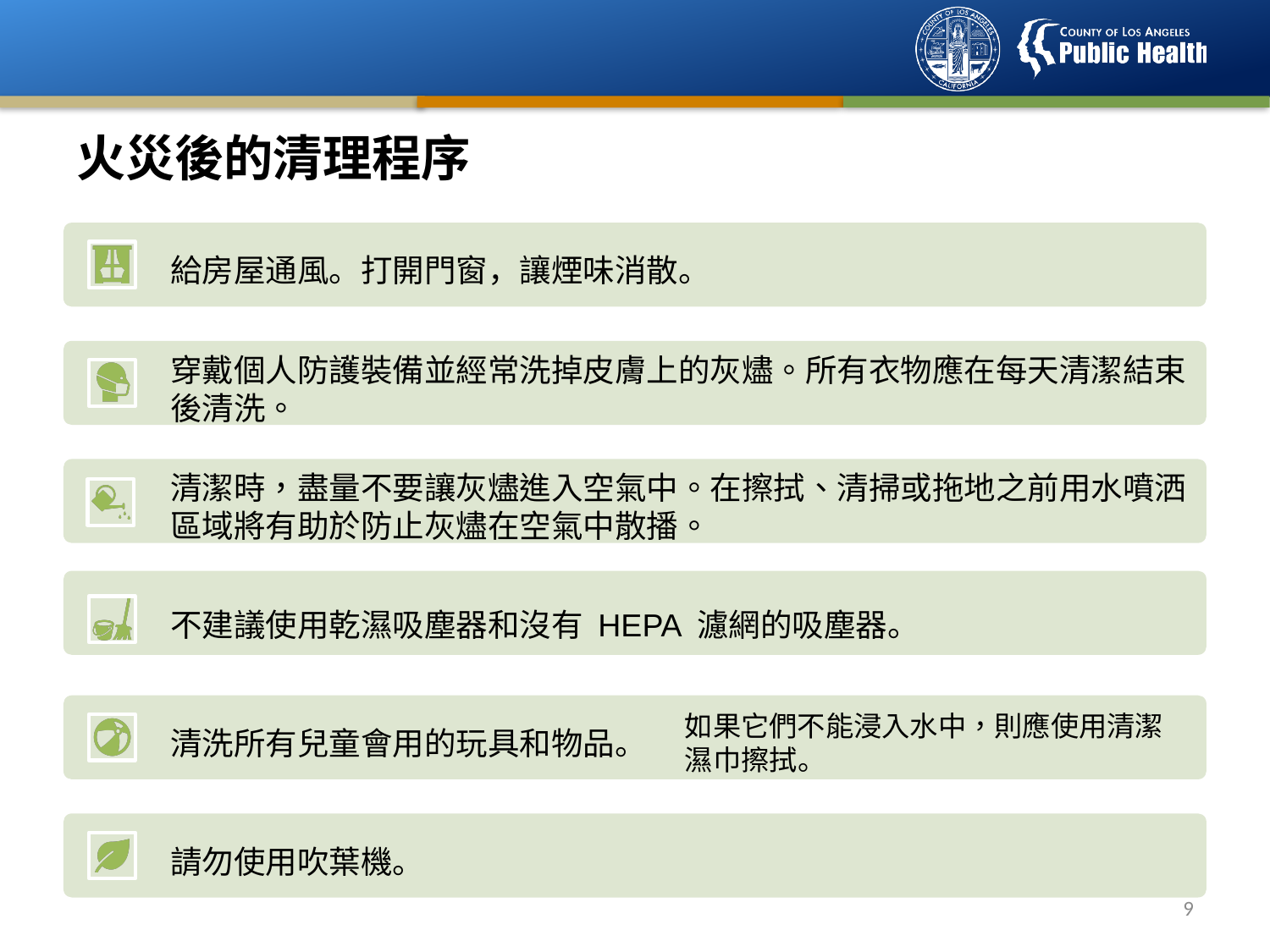

# 火災後的清理程序
給房屋通風。打開門窗，讓煙味消散。
穿戴個人防護裝備並經常洗掉皮膚上的灰燼。所有衣物應在每天清潔結束後清洗。
清潔時，盡量不要讓灰燼進入空氣中。在擦拭、清掃或拖地之前用水噴洒區域將有助於防止灰燼在空氣中散播。
不建議使用乾濕吸塵器和沒有 HEPA 濾網的吸塵器。
清洗所有兒童會用的玩具和物品。
如果它們不能浸入水中，則應使用清潔濕巾擦拭。
請勿使用吹葉機。
9